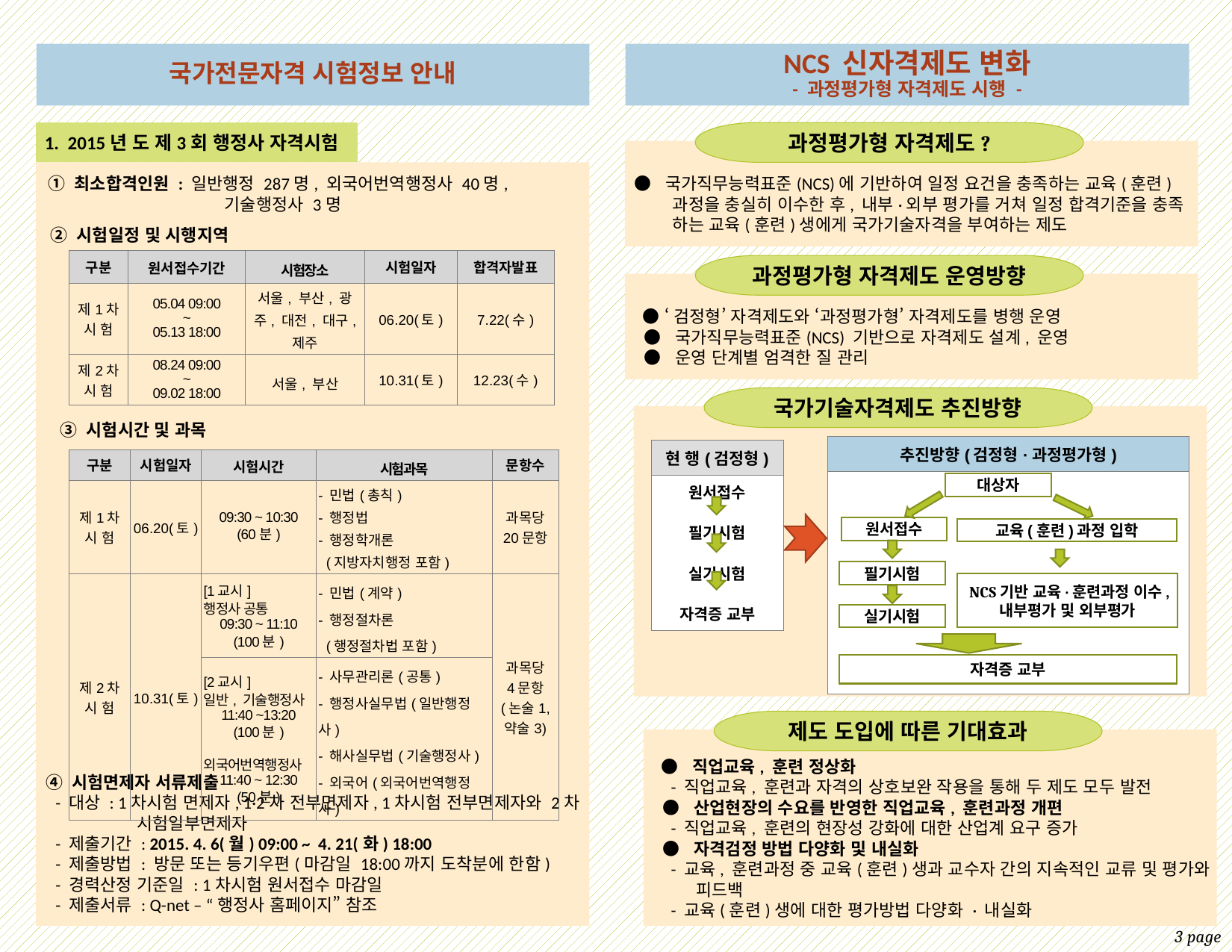

국가전문자격 시험정보 안내
NCS 신자격제도 변화
- 과정평가형 자격제도 시행 -
  1.  2015년 도 제3회 행정사 자격시험
과정평가형 자격제도?

  ●  국가직무능력표준(NCS)에 기반하여 일정 요건을 충족하는 교육(훈련)
         과정을 충실히 이수한 후, 내부·외부 평가를 거쳐 일정 합격기준을 충족
         하는 교육(훈련)생에게 국가기술자격을 부여하는 제도

   ① 최소합격인원 : 일반행정 287명, 외국어번역행정사 40명,
                                      기술행정사 3명
   ② 시험일정 및 시행지역

     ③ 시험시간 및 과목

  ④ 시험면제자 서류제출
     - 대상 : 1차시험 면제자, 1·2차 전부면제자, 1차시험 전부면제자와 2차
                    시험일부면제자
     - 제출기간 : 2015. 4. 6(월) 09:00 ~  4. 21(화) 18:00
     - 제출방법 : 방문 또는 등기우편(마감일 18:00까지 도착분에 한함)
     - 경력산정 기준일 : 1차시험 원서접수 마감일
     - 제출서류 : Q-net – “행정사 홈페이지” 참조
| 구분 | 원서접수기간 | 시험장소 | 시험일자 | 합격자발표 |
| --- | --- | --- | --- | --- |
| 제1차 시 험 | 05.04 09:00 ~ 05.13 18:00 | 서울, 부산, 광주, 대전, 대구, 제주 | 06.20(토) | 7.22(수) |
| 제2차 시 험 | 08.24 09:00 ~ 09.02 18:00 | 서울, 부산 | 10.31(토) | 12.23(수) |
과정평가형 자격제도 운영방향

      ● ‘검정형’ 자격제도와 ‘과정평가형’ 자격제도를 병행 운영
    ●  국가직무능력표준(NCS) 기반으로 자격제도 설계, 운영
    ●  운영 단계별 엄격한 질 관리
국가기술자격제도 추진방향

| 추진방향(검정형·과정평가형) |
| --- |
|  |
| 현 행(검정형) |
| --- |
| 원서접수 필기시험 실기시험 자격증 교부 |
| 구분 | 시험일자 | 시험시간 | 시험과목 | 문항수 |
| --- | --- | --- | --- | --- |
| 제1차 시 험 | 06.20(토) | 09:30 ~ 10:30 (60분) | - 민법(총칙) - 행정법 - 행정학개론 (지방자치행정 포함) | 과목당 20문항 |
| 제2차 시 험 | 10.31(토) | [1교시] 행정사 공통 09:30 ~ 11:10 (100분) | - 민법(계약) - 행정절차론 (행정절차법 포함) | 과목당 4문항 (논술1, 약술3) |
|  |  | [2교시] 일반, 기술행정사 11:40 ~13:20 (100분) 외국어번역행정사 11:40 ~ 12:30 (50분) | - 사무관리론(공통) - 행정사실무법(일반행정사) - 해사실무법(기술행정사) - 외국어(외국어번역행정사) |  |
대상자

원서접수
교육(훈련)과정 입학

필기시험

NCS기반 교육·훈련과정 이수,
내부평가 및 외부평가

실기시험

자격증 교부
제도 도입에 따른 기대효과

      ●  직업교육, 훈련 정상화
       - 직업교육, 훈련과 자격의 상호보완 작용을 통해 두 제도 모두 발전
    ●  산업현장의 수요를 반영한 직업교육, 훈련과정 개편
       - 직업교육, 훈련의 현장성 강화에 대한 산업계 요구 증가
    ●  자격검정 방법 다양화 및 내실화
       - 교육, 훈련과정 중 교육(훈련)생과 교수자 간의 지속적인 교류 및 평가와
          피드백
       - 교육(훈련)생에 대한 평가방법 다양화 · 내실화
3 page